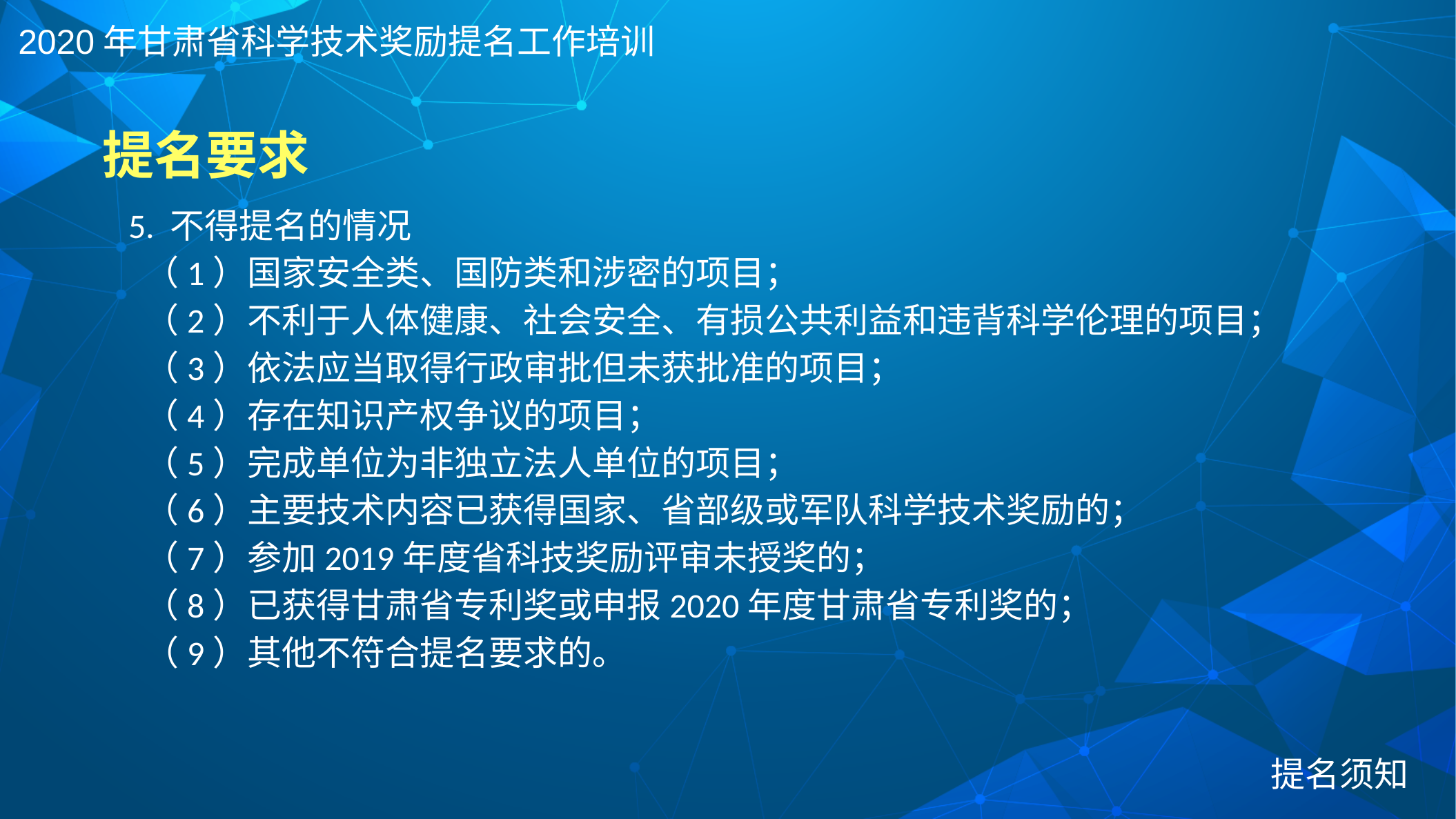

2020年甘肃省科学技术奖励提名工作培训
# 提名要求
   5. 不得提名的情况
    （1）国家安全类、国防类和涉密的项目；
    （2）不利于人体健康、社会安全、有损公共利益和违背科学伦理的项目；
    （3）依法应当取得行政审批但未获批准的项目；
    （4）存在知识产权争议的项目；
    （5）完成单位为非独立法人单位的项目；
    （6）主要技术内容已获得国家、省部级或军队科学技术奖励的；
    （7）参加2019年度省科技奖励评审未授奖的；
    （8）已获得甘肃省专利奖或申报2020年度甘肃省专利奖的；
    （9）其他不符合提名要求的。

提名须知